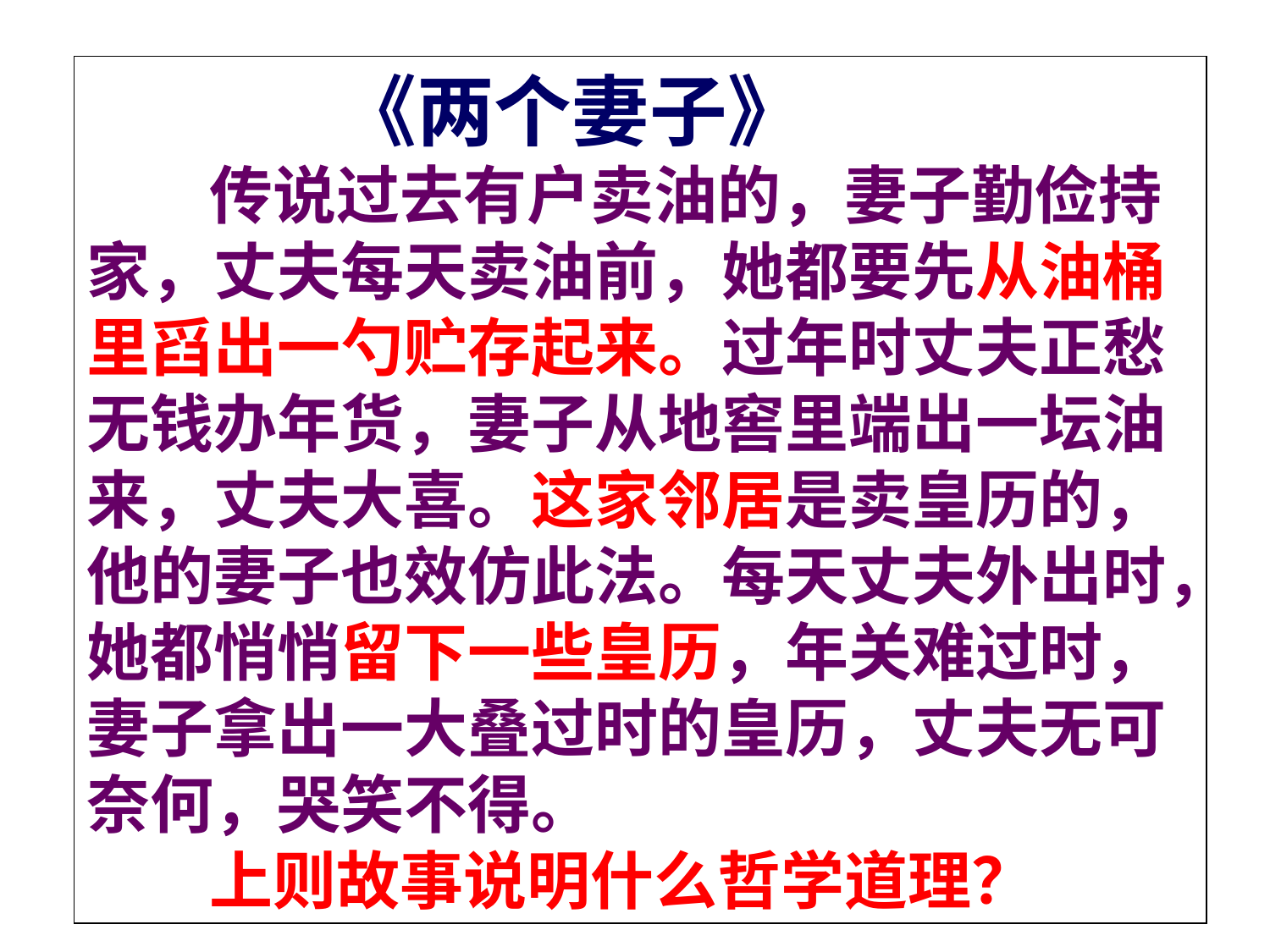

《两个妻子》
    传说过去有户卖油的，妻子勤俭持家，丈夫每天卖油前，她都要先从油桶里舀出一勺贮存起来。过年时丈夫正愁无钱办年货，妻子从地窖里端出一坛油来，丈夫大喜。这家邻居是卖皇历的，他的妻子也效仿此法。每天丈夫外出时，她都悄悄留下一些皇历，年关难过时，妻子拿出一大叠过时的皇历，丈夫无可奈何，哭笑不得。
    上则故事说明什么哲学道理？